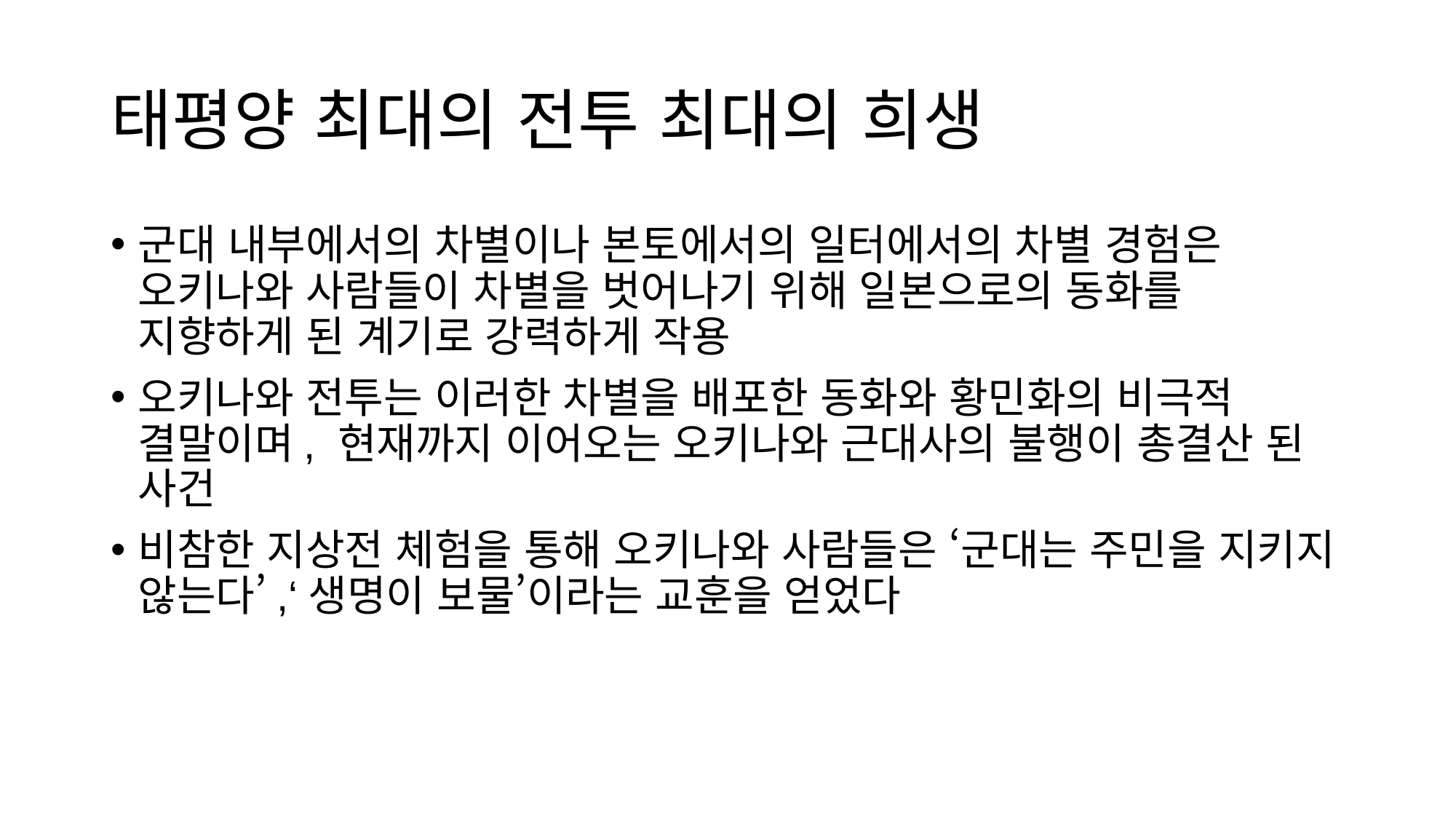

# 태평양 최대의 전투 최대의 희생
군대 내부에서의 차별이나 본토에서의 일터에서의 차별 경험은 오키나와 사람들이 차별을 벗어나기 위해 일본으로의 동화를 지향하게 된 계기로 강력하게 작용
오키나와 전투는 이러한 차별을 배포한 동화와 황민화의 비극적 결말이며, 현재까지 이어오는 오키나와 근대사의 불행이 총결산 된 사건
비참한 지상전 체험을 통해 오키나와 사람들은 ‘군대는 주민을 지키지 않는다’,‘생명이 보물’이라는 교훈을 얻었다